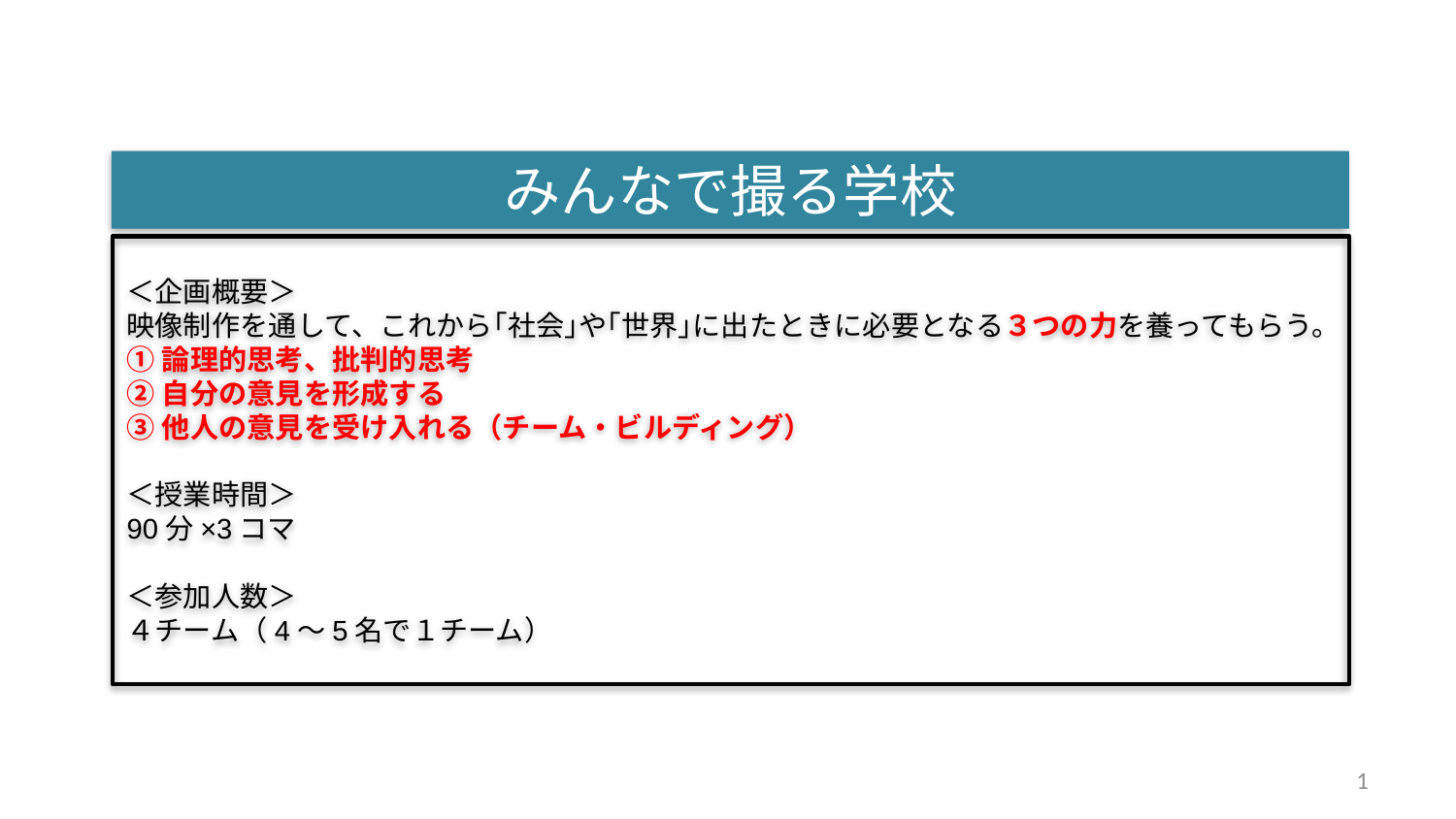

みんなで撮る学校
＜企画概要＞
映像制作を通して、これから｢社会｣や｢世界｣に出たときに必要となる３つの力を養ってもらう。
①論理的思考、批判的思考
②自分の意見を形成する
③他人の意見を受け入れる（チーム・ビルディング）

＜授業時間＞
90分×3コマ

＜参加人数＞
４チーム（4〜5名で１チーム）
1